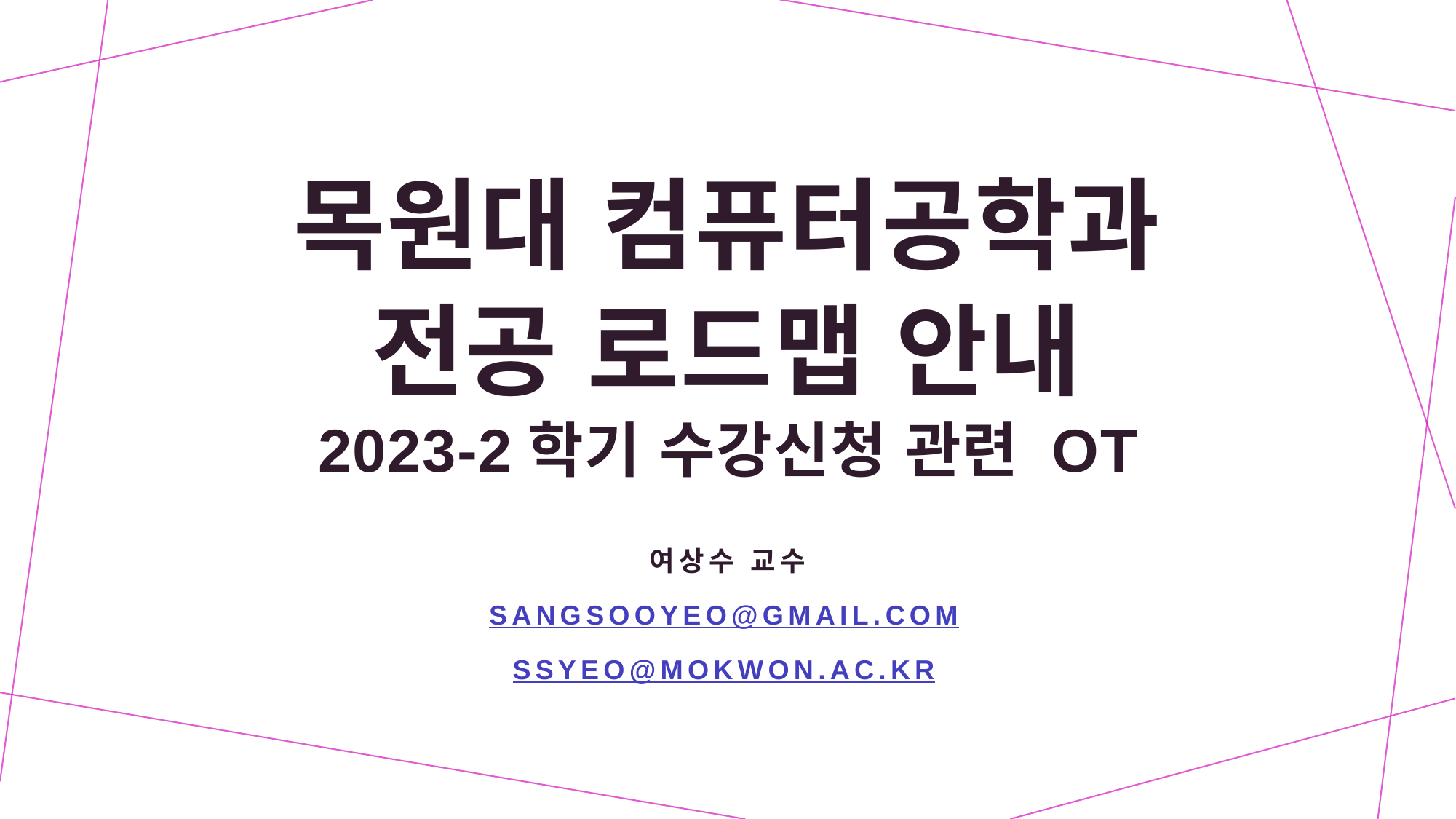

# 목원대 컴퓨터공학과 전공 로드맵 안내 2023-2학기 수강신청 관련 OT
여상수 교수
Sangsooyeo@gmail.com
ssYeo@mokwon.ac.kr